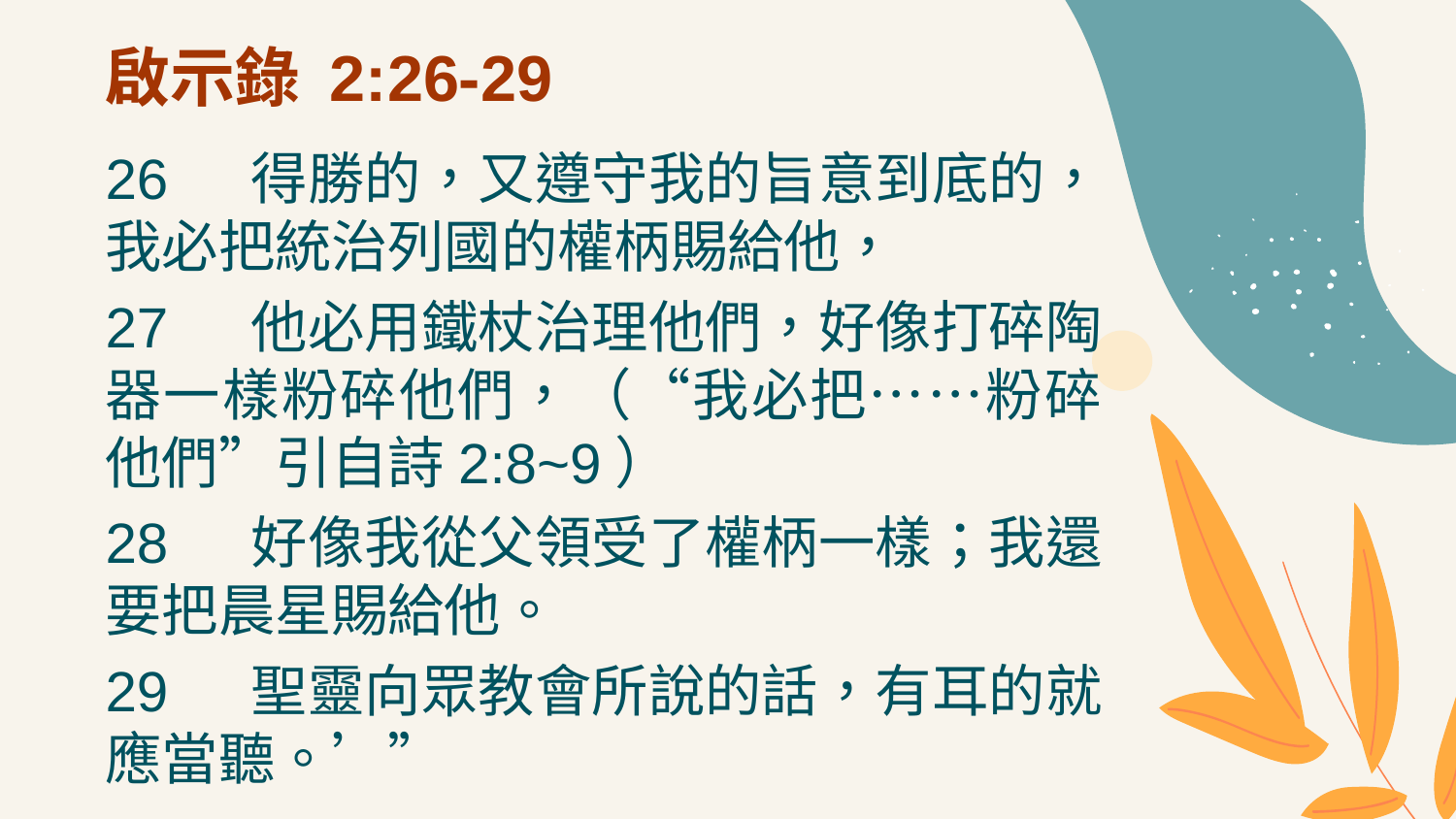

# 啟示錄 2:26-29
26	得勝的，又遵守我的旨意到底的，我必把統治列國的權柄賜給他，
27	他必用鐵杖治理他們，好像打碎陶器一樣粉碎他們，（“我必把……粉碎他們”引自詩2:8~9）
28	好像我從父領受了權柄一樣；我還要把晨星賜給他。
29	聖靈向眾教會所說的話，有耳的就應當聽。’”